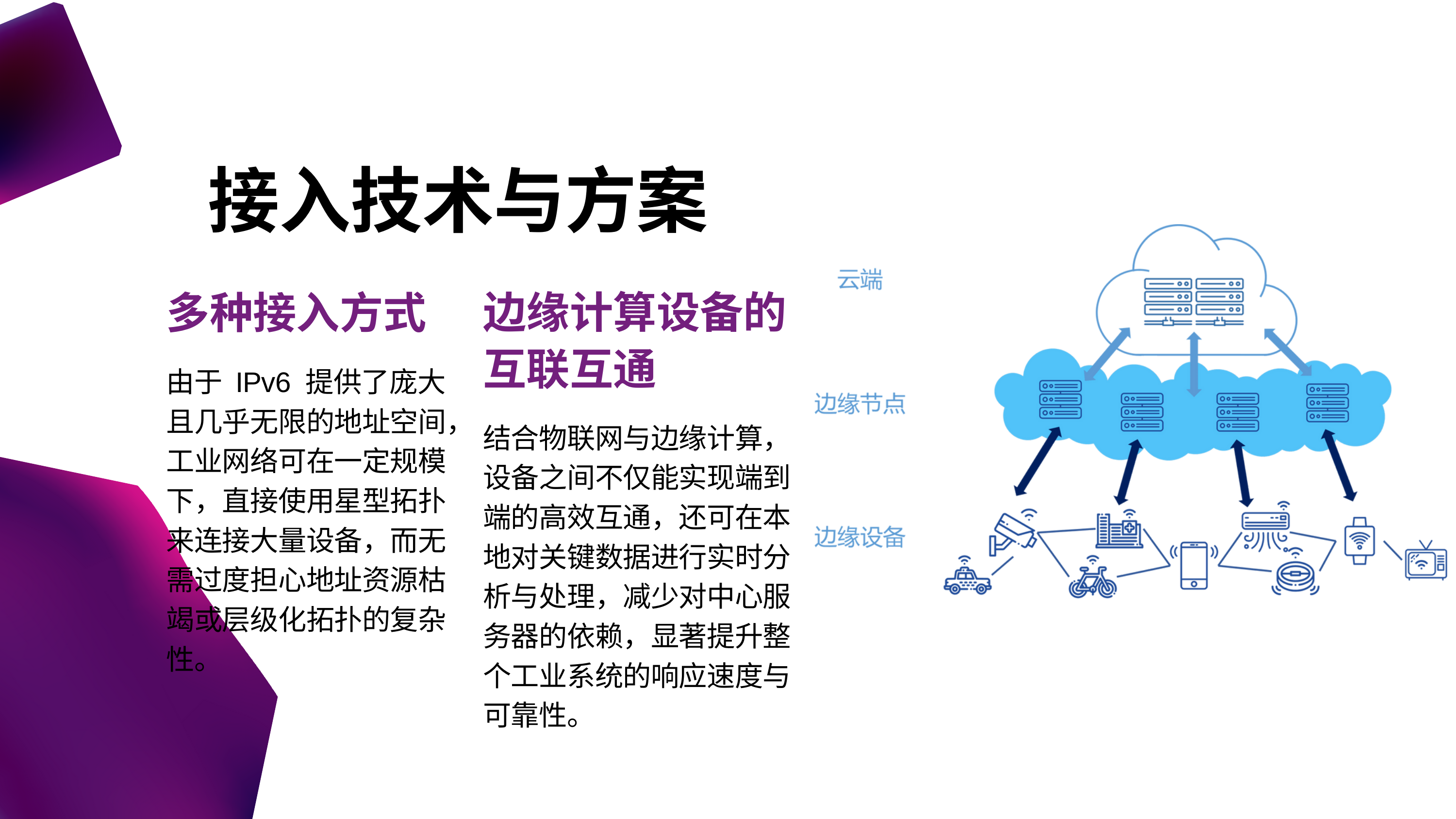

接入技术与方案

多种接入方式
由于 IPv6 提供了庞大且几乎无限的地址空间，工业网络可在一定规模下，直接使用星型拓扑来连接大量设备，而无需过度担心地址资源枯竭或层级化拓扑的复杂性。
边缘计算设备的互联互通
结合物联网与边缘计算，设备之间不仅能实现端到端的高效互通，还可在本地对关键数据进行实时分析与处理，减少对中心服务器的依赖，显著提升整个工业系统的响应速度与可靠性。